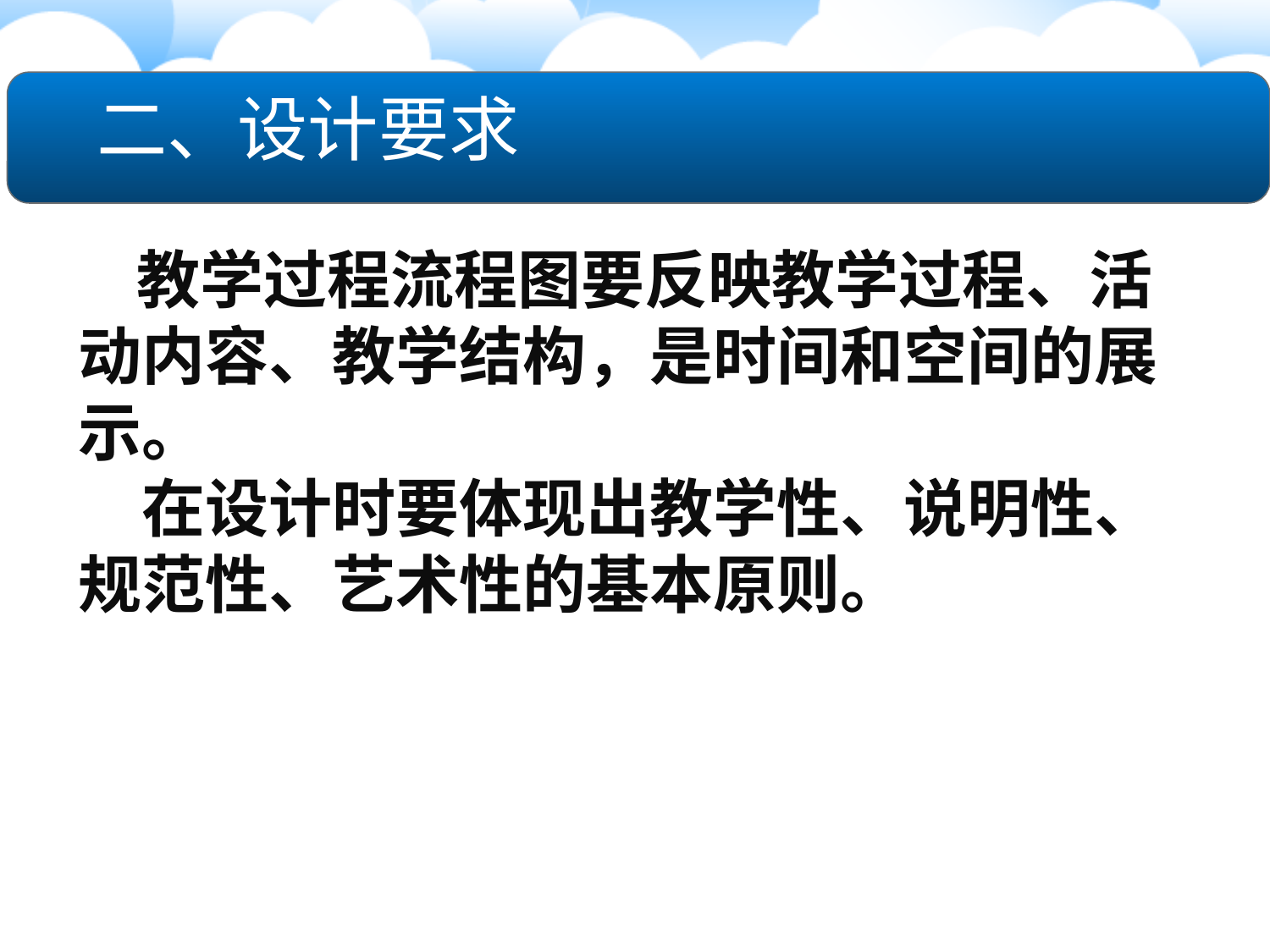

二、设计要求
   教学过程流程图要反映教学过程、活动内容、教学结构，是时间和空间的展示。
　在设计时要体现出教学性、说明性、规范性、艺术性的基本原则。